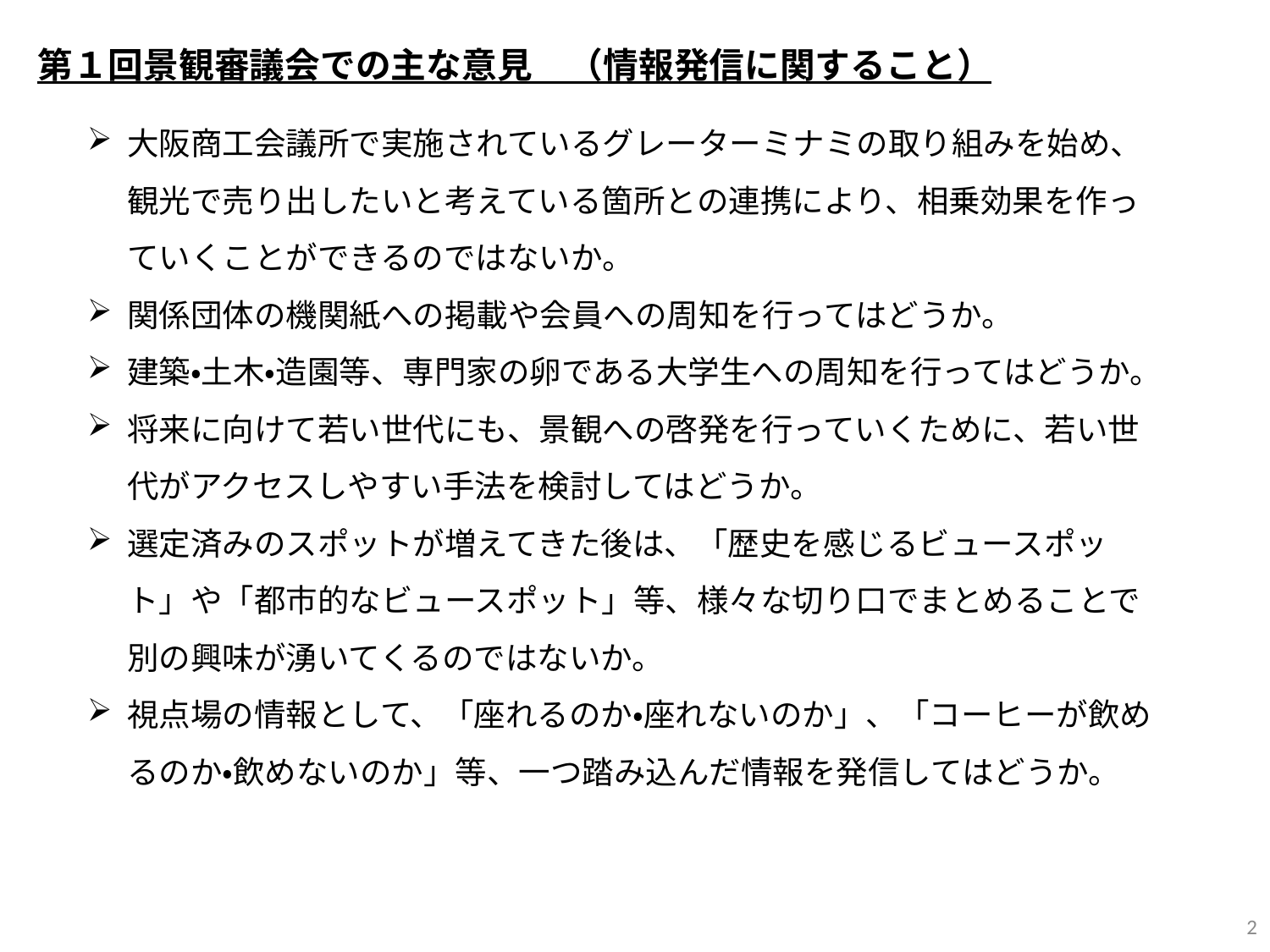

# 第１回景観審議会での主な意見　（情報発信に関すること）
大阪商工会議所で実施されているグレーターミナミの取り組みを始め、観光で売り出したいと考えている箇所との連携により、相乗効果を作っていくことができるのではないか。
関係団体の機関紙への掲載や会員への周知を行ってはどうか。
建築・土木・造園等、専門家の卵である大学生への周知を行ってはどうか。
将来に向けて若い世代にも、景観への啓発を行っていくために、若い世代がアクセスしやすい手法を検討してはどうか。
選定済みのスポットが増えてきた後は、「歴史を感じるビュースポット」や「都市的なビュースポット」等、様々な切り口でまとめることで別の興味が湧いてくるのではないか。
視点場の情報として、「座れるのか・座れないのか」、「コーヒーが飲めるのか・飲めないのか」等、一つ踏み込んだ情報を発信してはどうか。
2